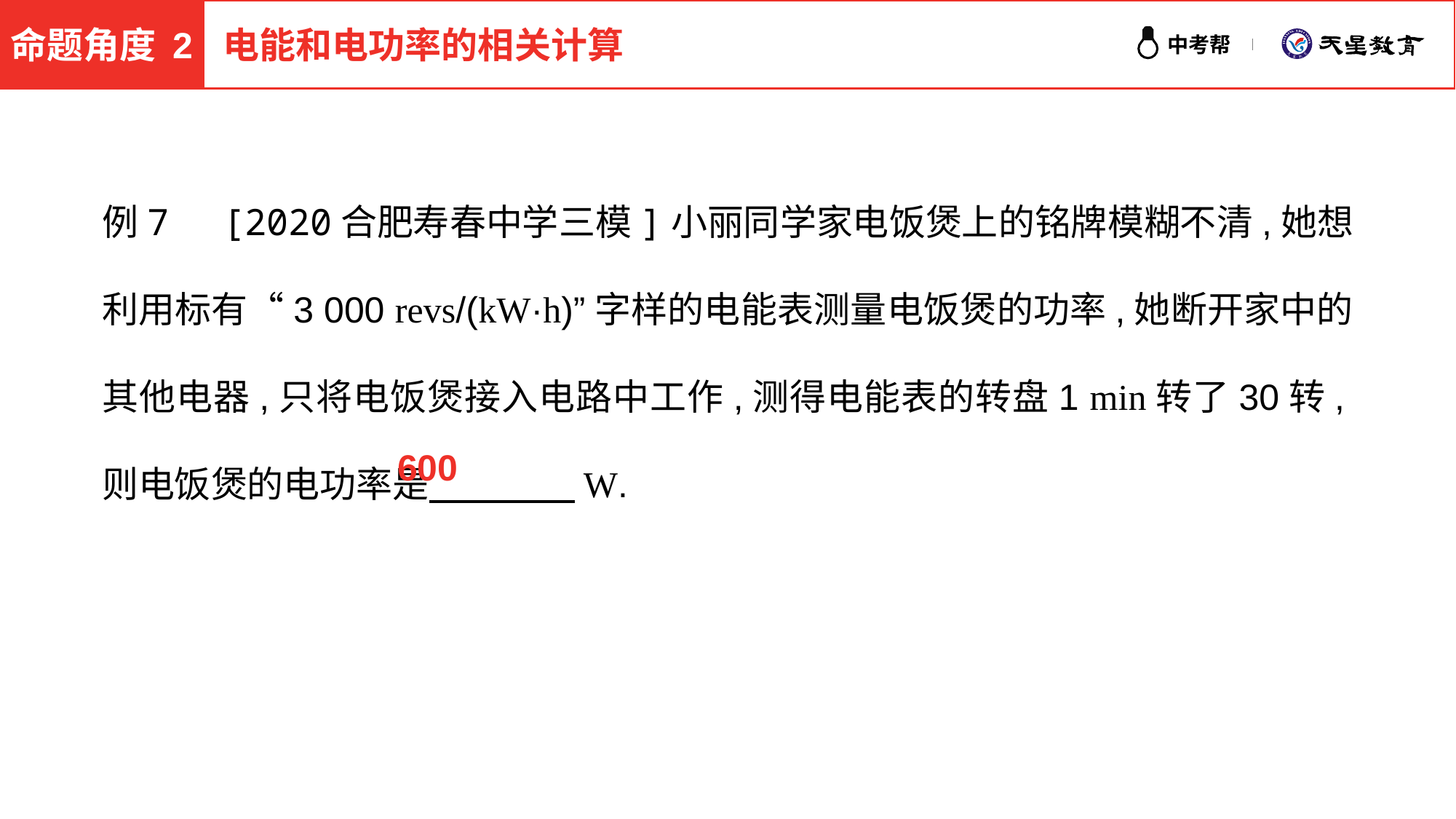

命题角度 2
电能和电功率的相关计算
例7　[2020合肥寿春中学三模]小丽同学家电饭煲上的铭牌模糊不清,她想利用标有“3 000 revs/(kW·h)”字样的电能表测量电饭煲的功率,她断开家中的其他电器,只将电饭煲接入电路中工作,测得电能表的转盘1 min转了30转,则电饭煲的电功率是　　　　W.
600